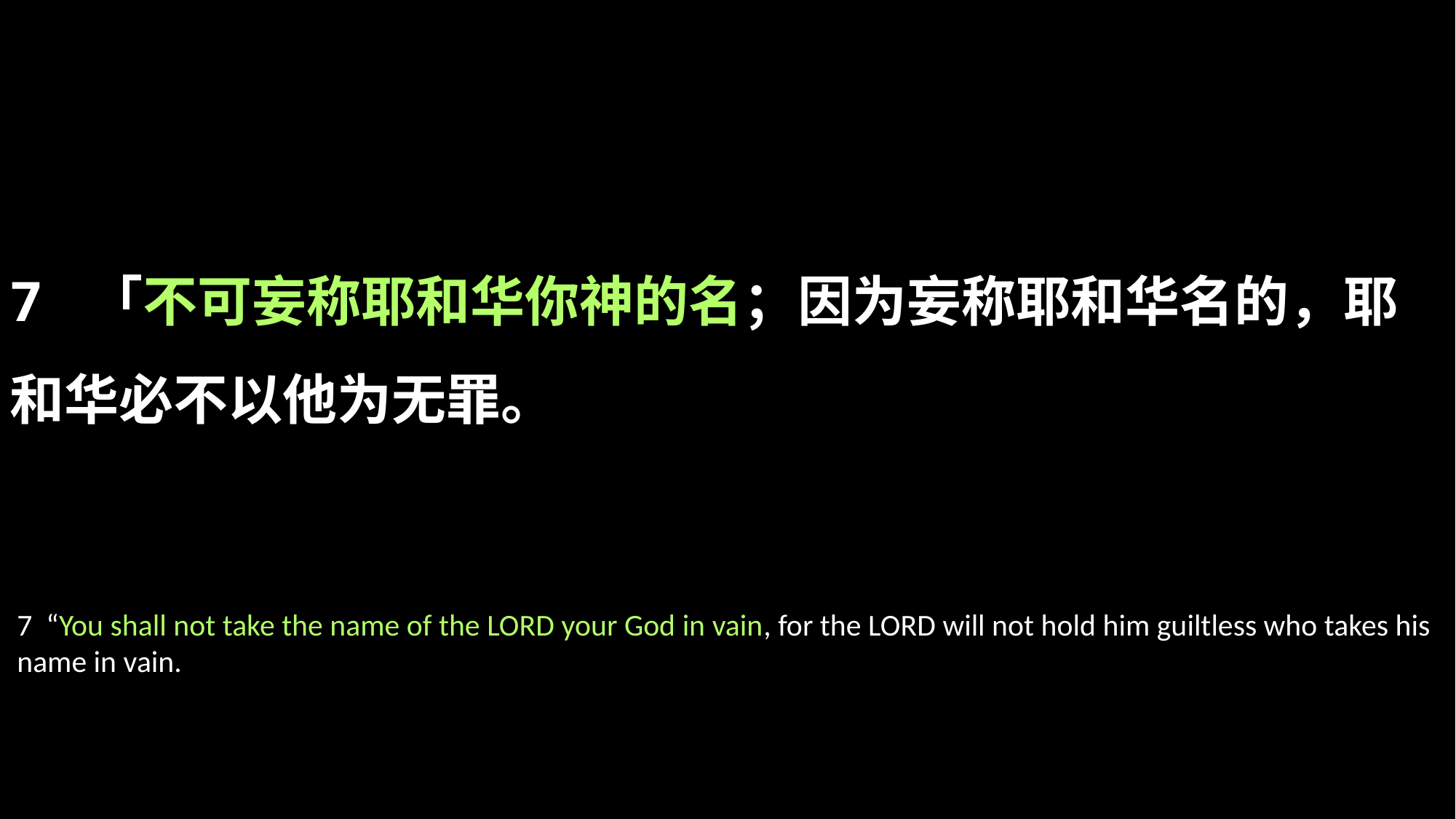

7 「不可妄称耶和华你神的名；因为妄称耶和华名的，耶和华必不以他为无罪。
7  “You shall not take the name of the LORD your God in vain, for the LORD will not hold him guiltless who takes his name in vain.